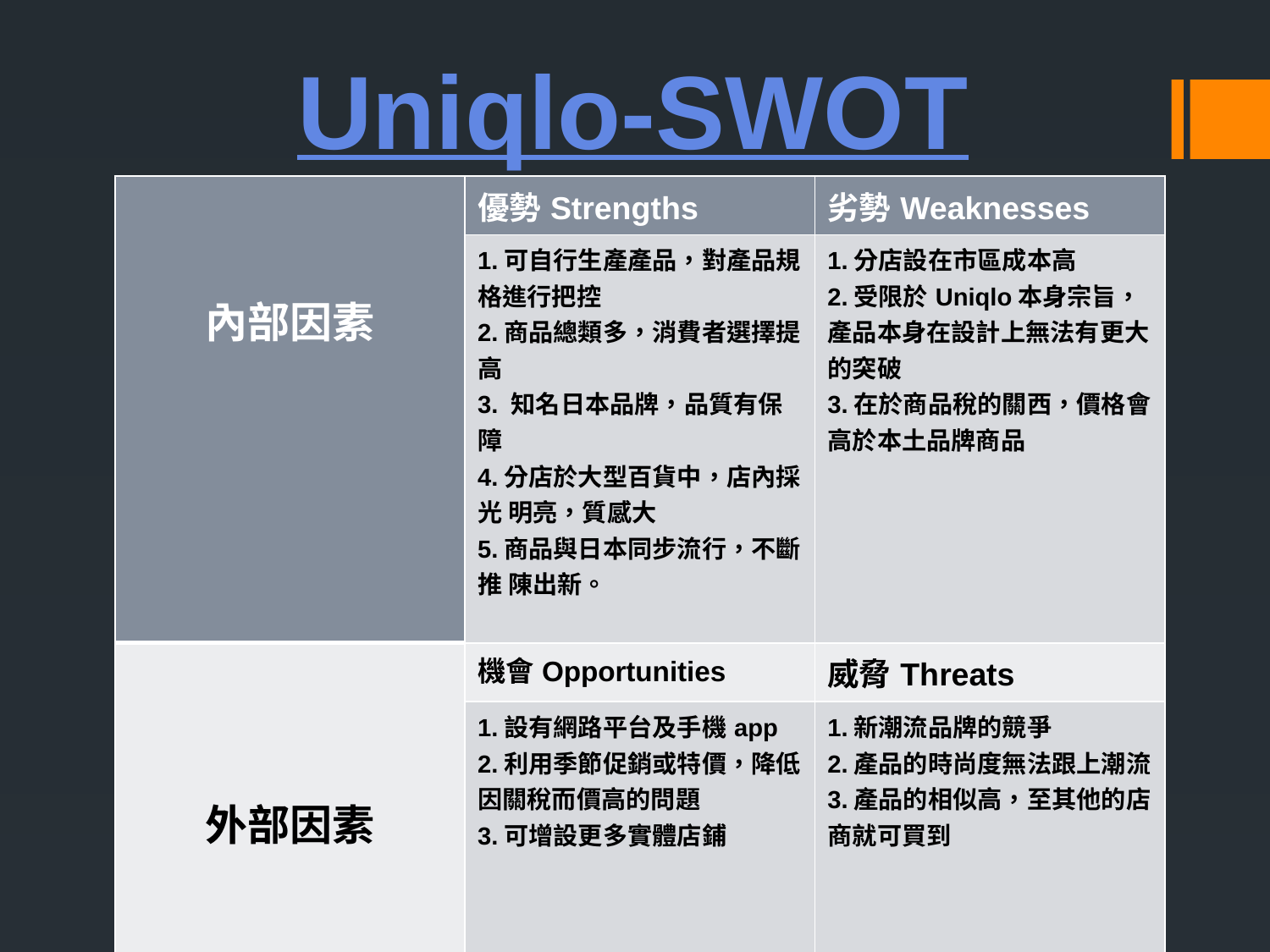

# Uniqlo-SWOT
| 內部因素 | 優勢Strengths | 劣勢Weaknesses |
| --- | --- | --- |
|  | 1.可自行生產產品，對產品規格進行把控 2.商品總類多，消費者選擇提高 3. 知名日本品牌，品質有保障 4.分店於大型百貨中，店內採光 明亮，質感大 5.商品與日本同步流行，不斷推 陳出新。 | 1.分店設在市區成本高 2.受限於Uniqlo本身宗旨，產品本身在設計上無法有更大的突破 3.在於商品稅的關西，價格會高於本土品牌商品 |
| 外部因素 | 機會Opportunities | 威脅Threats |
|  | 1.設有網路平台及手機app 2.利用季節促銷或特價，降低因關稅而價高的問題 3.可增設更多實體店鋪 | 1.新潮流品牌的競爭 2.產品的時尚度無法跟上潮流 3.產品的相似高，至其他的店商就可買到 |